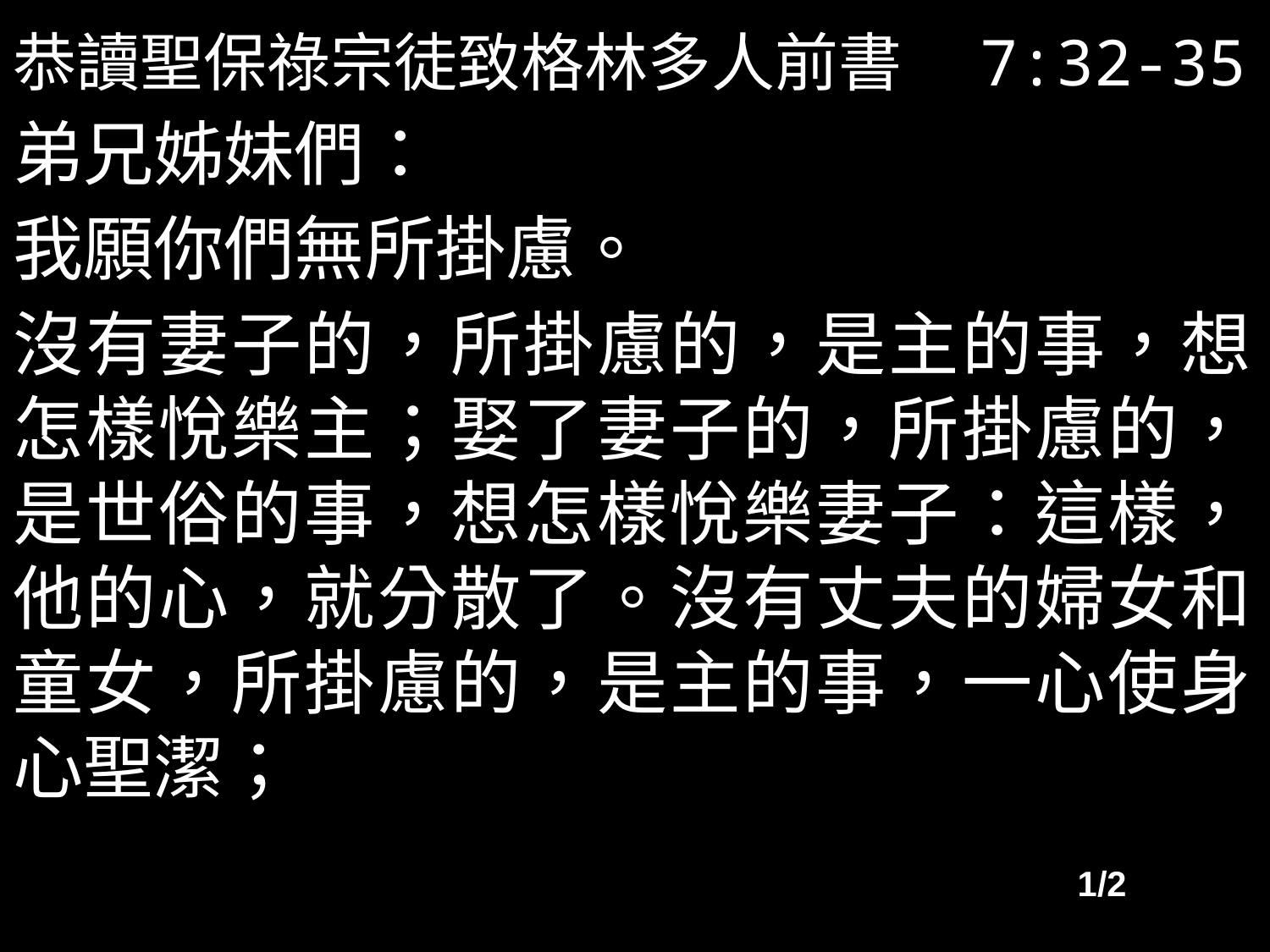

恭讀聖保祿宗徒致格林多人前書　7:32-35
弟兄姊妹們：
我願你們無所掛慮。
沒有妻子的，所掛慮的，是主的事，想怎樣悅樂主；娶了妻子的，所掛慮的，是世俗的事，想怎樣悅樂妻子：這樣，他的心，就分散了。沒有丈夫的婦女和童女，所掛慮的，是主的事，一心使身心聖潔；
1/2